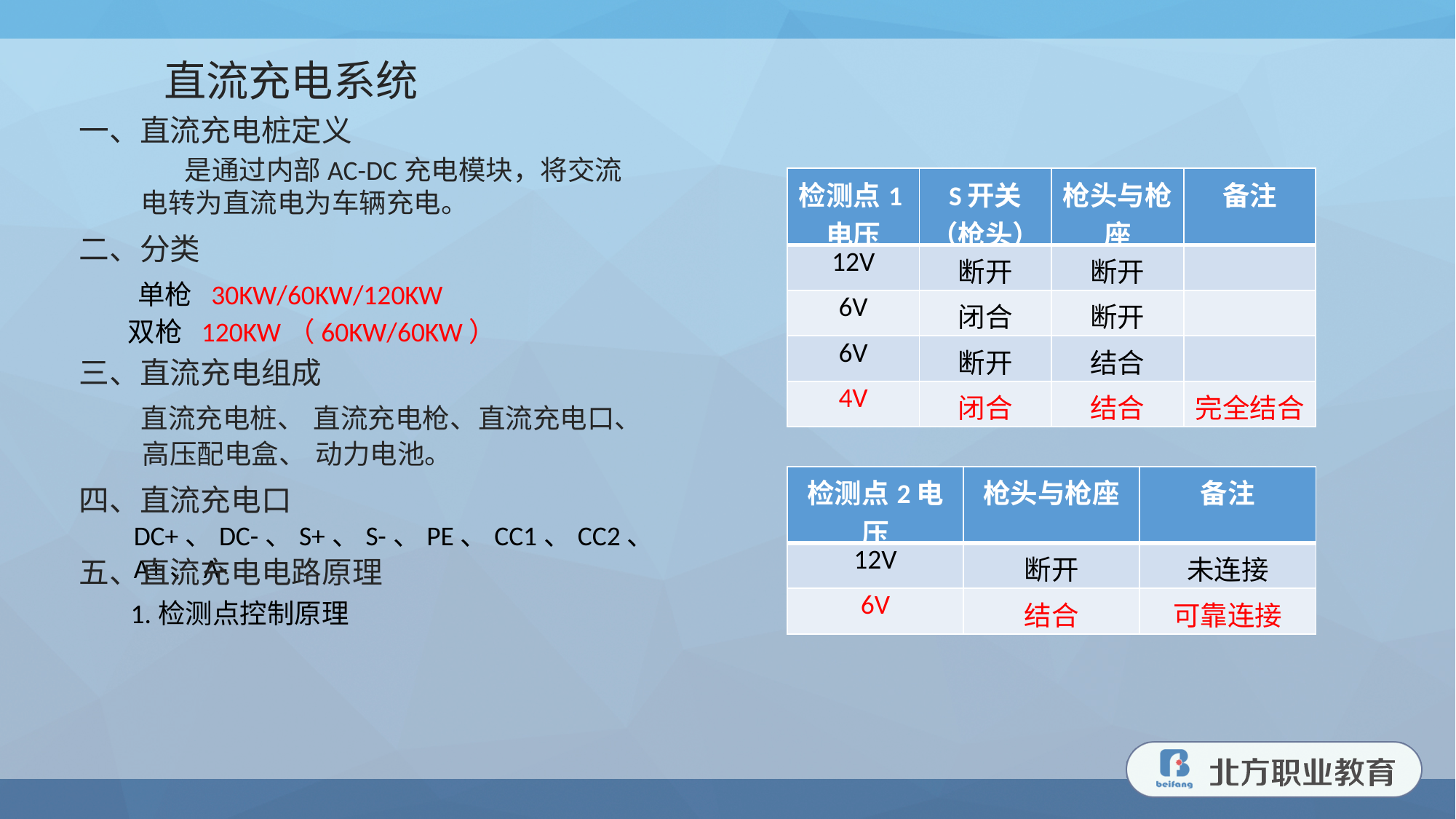

直流充电系统
一、直流充电桩定义
      是通过内部AC-DC充电模块，将交流电转为直流电为车辆充电。
| 检测点1电压 | S开关（枪头） | 枪头与枪座 | 备注 |
| --- | --- | --- | --- |
| 12V | 断开 | 断开 |  |
| 6V | 闭合 | 断开 |  |
| 6V | 断开 | 结合 |  |
| 4V | 闭合 | 结合 | 完全结合 |
二、分类
单枪  30KW/60KW/120KW
双枪  120KW（60KW/60KW）
三、直流充电组成
直流充电桩、
直流充电枪、
直流充电口、
高压配电盒、
动力电池。
| 检测点2电压 | 枪头与枪座 | 备注 |
| --- | --- | --- |
| 12V | 断开 | 未连接 |
| 6V | 结合 | 可靠连接 |
四、直流充电口
DC+、DC-、S+、S-、PE、CC1、CC2、A+、A-
五、直流充电电路原理
1.检测点控制原理